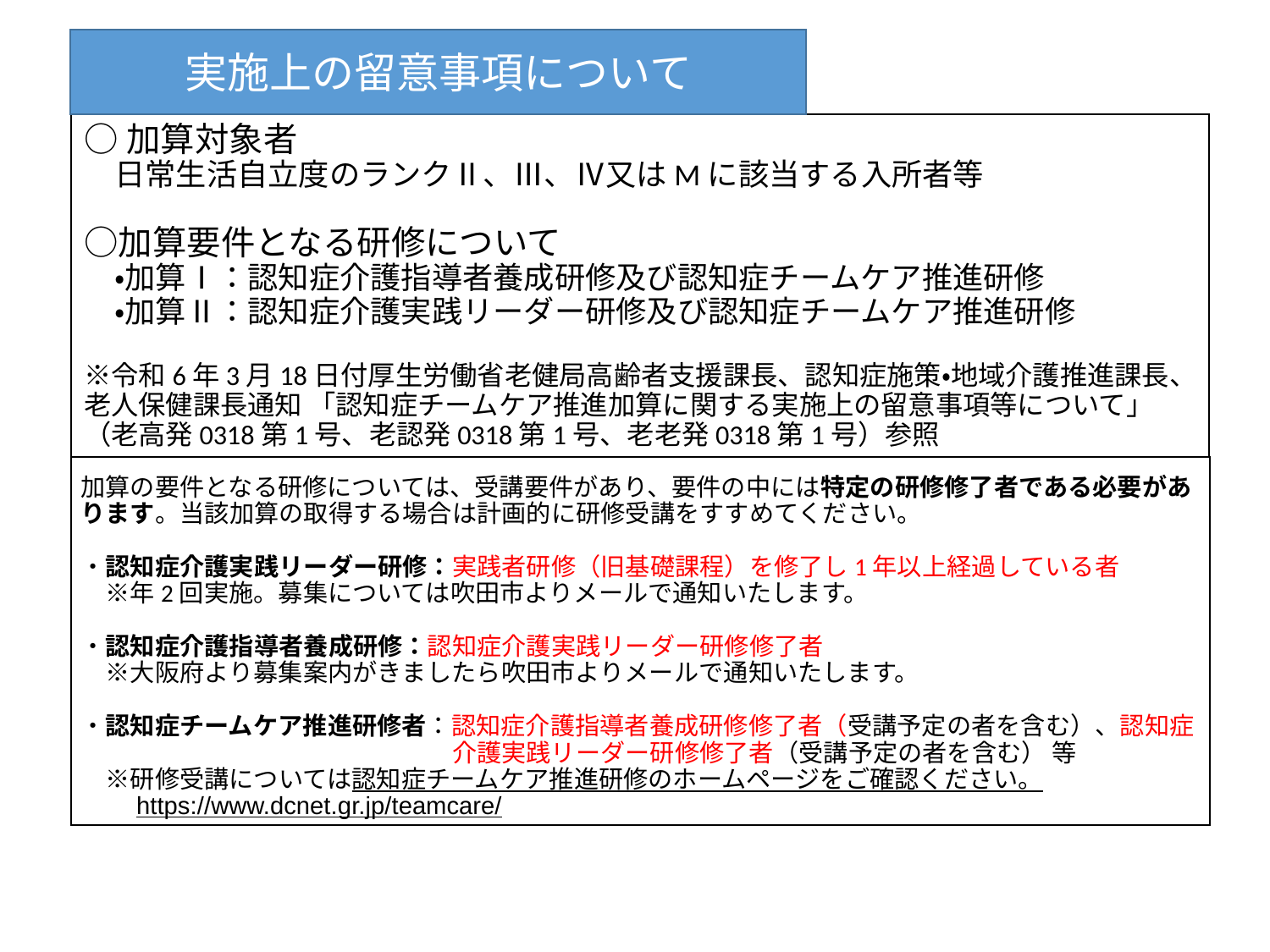

実施上の留意事項について
# ○加算対象者 　日常生活自立度のランクⅡ、Ⅲ、Ⅳ又はMに該当する入所者等 ○加算要件となる研修について 　・加算Ⅰ：認知症介護指導者養成研修及び認知症チームケア推進研修 　・加算Ⅱ：認知症介護実践リーダー研修及び認知症チームケア推進研修 　　 ※令和6年3月18日付厚生労働省老健局高齢者支援課長、認知症施策・地域介護推進課長、老人保健課長通知 「認知症チームケア推進加算に関する実施上の留意事項等について」 （老高発0318第1号、老認発0318第1号、老老発0318第1号）参照
加算の要件となる研修については、受講要件があり、要件の中には特定の研修修了者である必要があります。当該加算の取得する場合は計画的に研修受講をすすめてください。

・認知症介護実践リーダー研修：実践者研修（旧基礎課程）を修了し1年以上経過している者
　※年2回実施。募集については吹田市よりメールで通知いたします。

・認知症介護指導者養成研修：認知症介護実践リーダー研修修了者
　※大阪府より募集案内がきましたら吹田市よりメールで通知いたします。

・認知症チームケア推進研修者：認知症介護指導者養成研修修了者（受講予定の者を含む）、認知症
　　　　　　　　　　　　　　　介護実践リーダー研修修了者（受講予定の者を含む） 等
　※研修受講については認知症チームケア推進研修のホームページをご確認ください。
　　https://www.dcnet.gr.jp/teamcare/